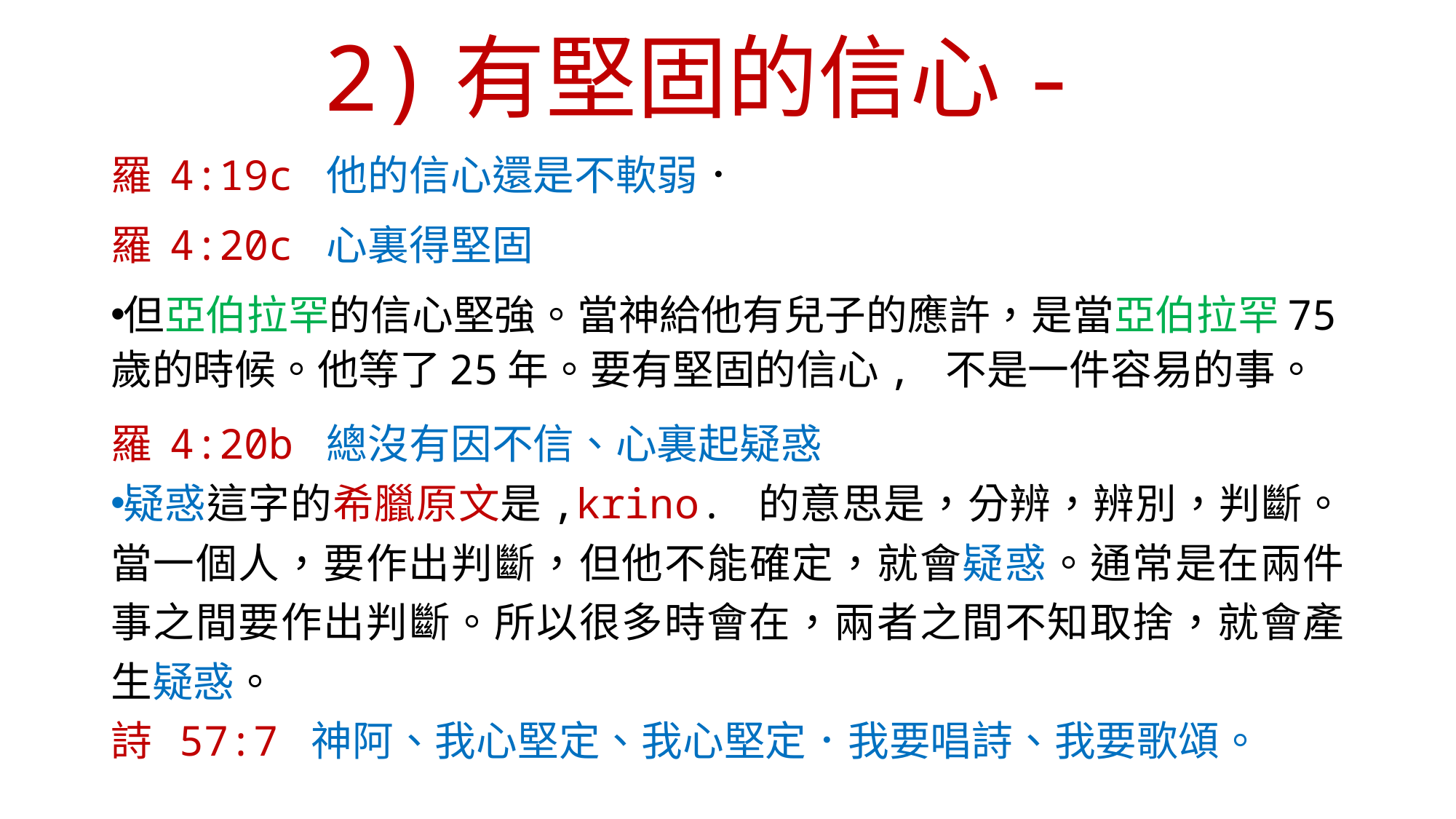

# 2)有堅固的信心-
羅 4:19c 他的信心還是不軟弱．
羅 4:20c 心裏得堅固
但亞伯拉罕的信心堅強。當神給他有兒子的應許，是當亞伯拉罕75歲的時候。他等了25年。要有堅固的信心, 不是一件容易的事。
羅 4:20b 總沒有因不信、心裏起疑惑
疑惑這字的希臘原文是,krino. 的意思是，分辨，辨別，判斷。當一個人，要作出判斷，但他不能確定，就會疑惑。通常是在兩件事之間要作出判斷。所以很多時會在，兩者之間不知取捨，就會產生疑惑。
詩  57:7 神阿、我心堅定、我心堅定．我要唱詩、我要歌頌。